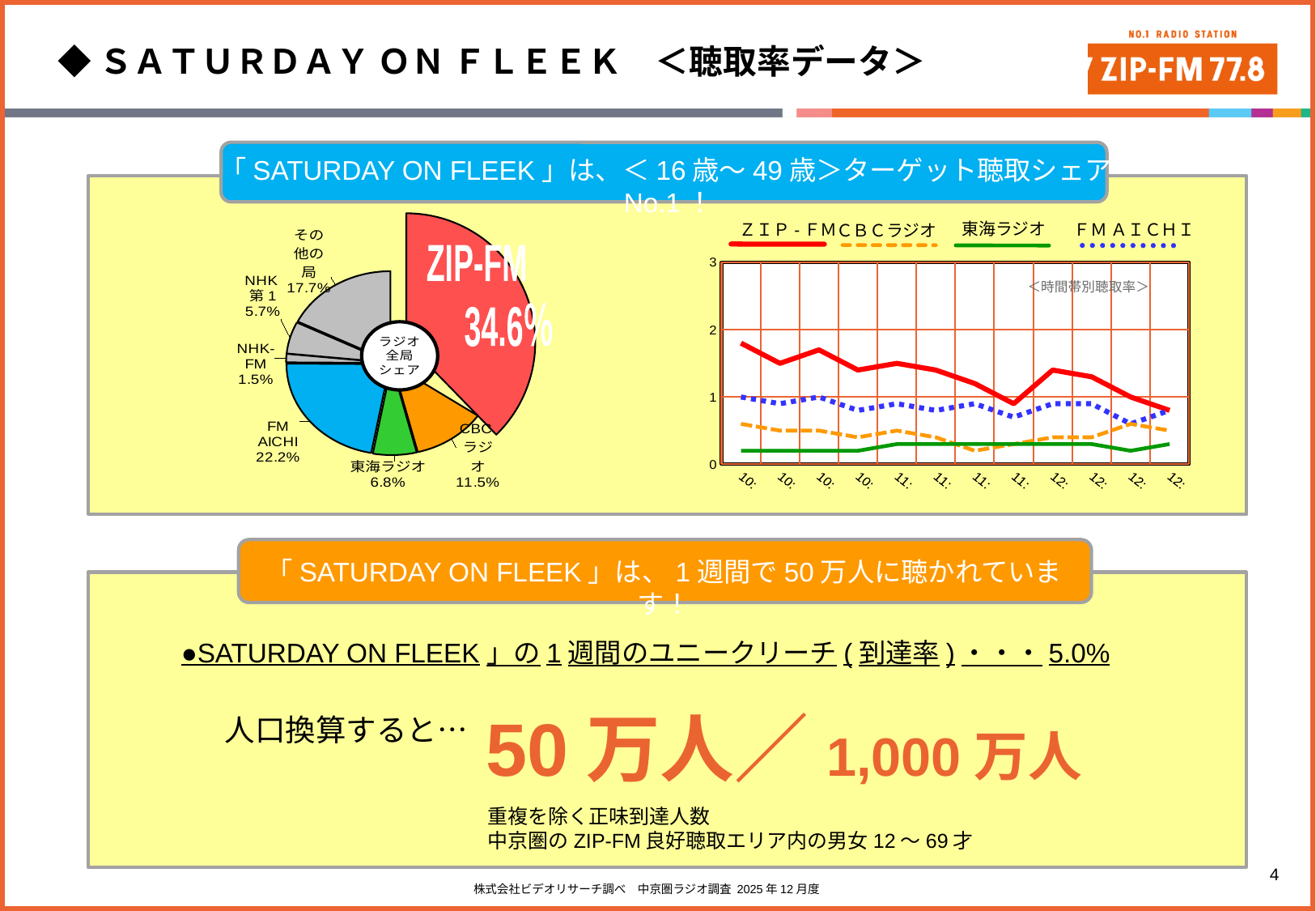

◆ＳＡＴＵＲＤＡＹ ＯＮ ＦＬＥＥＫ　＜聴取率データ＞

「SATURDAY ON FLEEK」は、＜16歳～49歳＞ターゲット聴取シェアNo.1！

### Chart

| Category | 10:00-13:00  |
|---|---|
| ZIP-FM | 34.6 |
| CBCラジオ | 11.5 |
| 東海ラジオ | 6.8 |
| FM AICHI | 22.2 |
| NHK-FM | 1.5 |
| NHK第1 | 5.7 |
| その他の局 | 17.7 |

### Chart

| Category | 9:00-12:00 |
|---|---|
| ZIP-FM | 37.7 |
| CBCラジオ | 16.1 |
| 東海ラジオ | 5.1 |
| FM AICHI | 16.8 |
| NHK-FM | 0.7 |
| NHK第1 | 5.8 |
| その他の局 | 17.8 |
ZIP-FM
34.6％
東海ラジオ
ＦＭ ＡＩＣＨＩ
ＺＩＰ-ＦＭ
ＣＢＣラジオ

### Chart

| Category |
|---|

[unsupported chart]

＜時間帯別聴取率＞

「SATURDAY ON FLEEK」は、1週間で50万人に聴かれています！

●SATURDAY ON FLEEK」の1週間のユニークリーチ(到達率)・・・5.0%
50万人／1,000万人
人口換算すると…
重複を除く正味到達人数
中京圏のZIP-FM良好聴取エリア内の男女12～69才
株式会社ビデオリサーチ調べ　中京圏ラジオ調査 2025年12月度